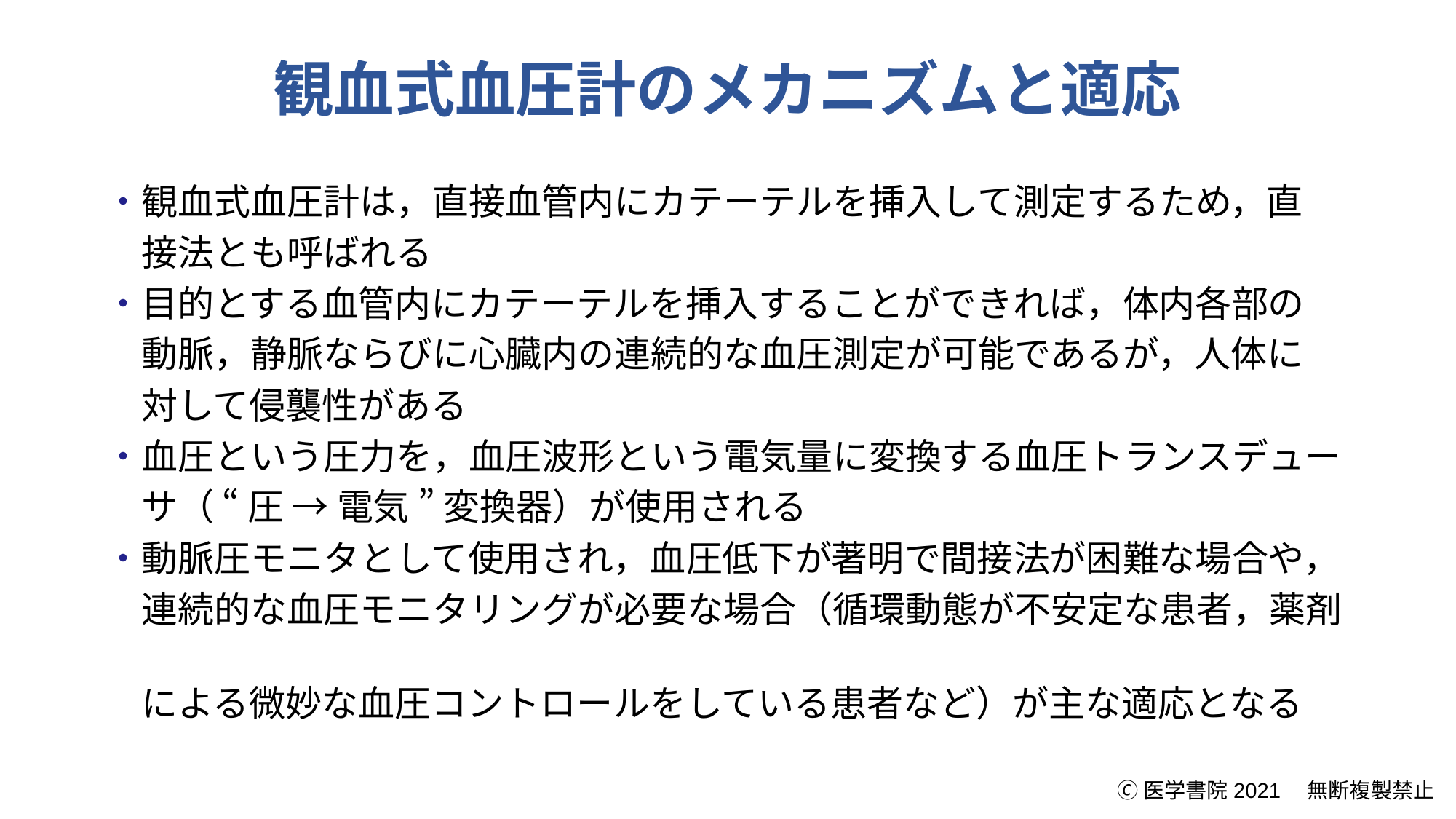

# 観血式血圧計のメカニズムと適応
・観血式血圧計は，直接血管内にカテーテルを挿入して測定するため，直
　接法とも呼ばれる
・目的とする血管内にカテーテルを挿入することができれば，体内各部の
　動脈，静脈ならびに心臓内の連続的な血圧測定が可能であるが，人体に
　対して侵襲性がある
・血圧という圧力を，血圧波形という電気量に変換する血圧トランスデュー
　サ（ “ 圧 → 電気 ” 変換器）が使用される
・動脈圧モニタとして使用され，血圧低下が著明で間接法が困難な場合や，
　連続的な血圧モニタリングが必要な場合（循環動態が不安定な患者，薬剤
　による微妙な血圧コントロールをしている患者など）が主な適応となる

🄫医学書院2021　無断複製禁止